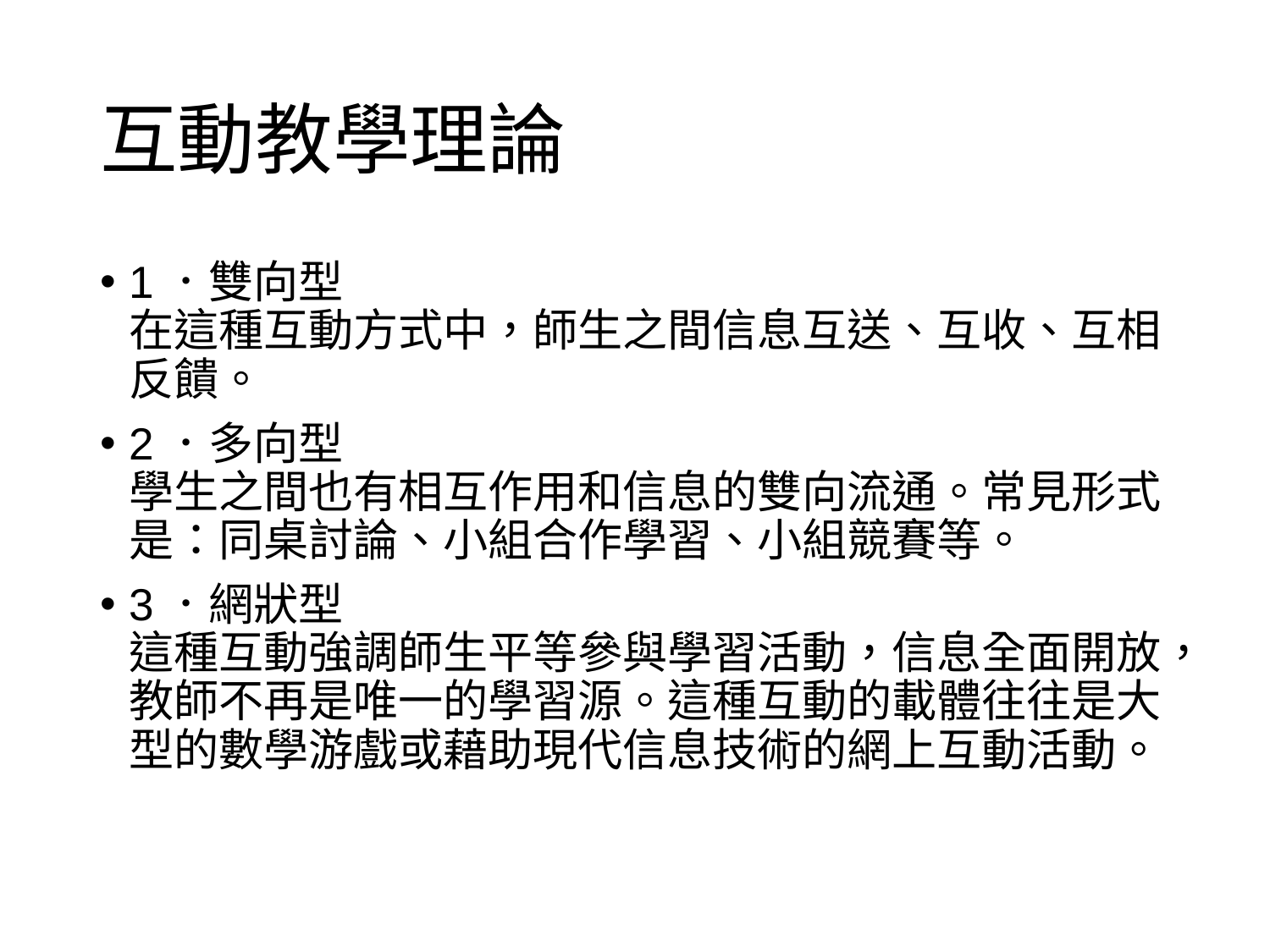

# 互動教學理論
1．雙向型      
在這種互動方式中，師生之間信息互送、互收、互相反饋。
2．多向型      
學生之間也有相互作用和信息的雙向流通。常見形式是：同桌討論、小組合作學習、小組競賽等。
3．網狀型      
這種互動強調師生平等參與學習活動，信息全面開放，教師不再是唯一的學習源。這種互動的載體往往是大型的數學游戲或藉助現代信息技術的網上互動活動。